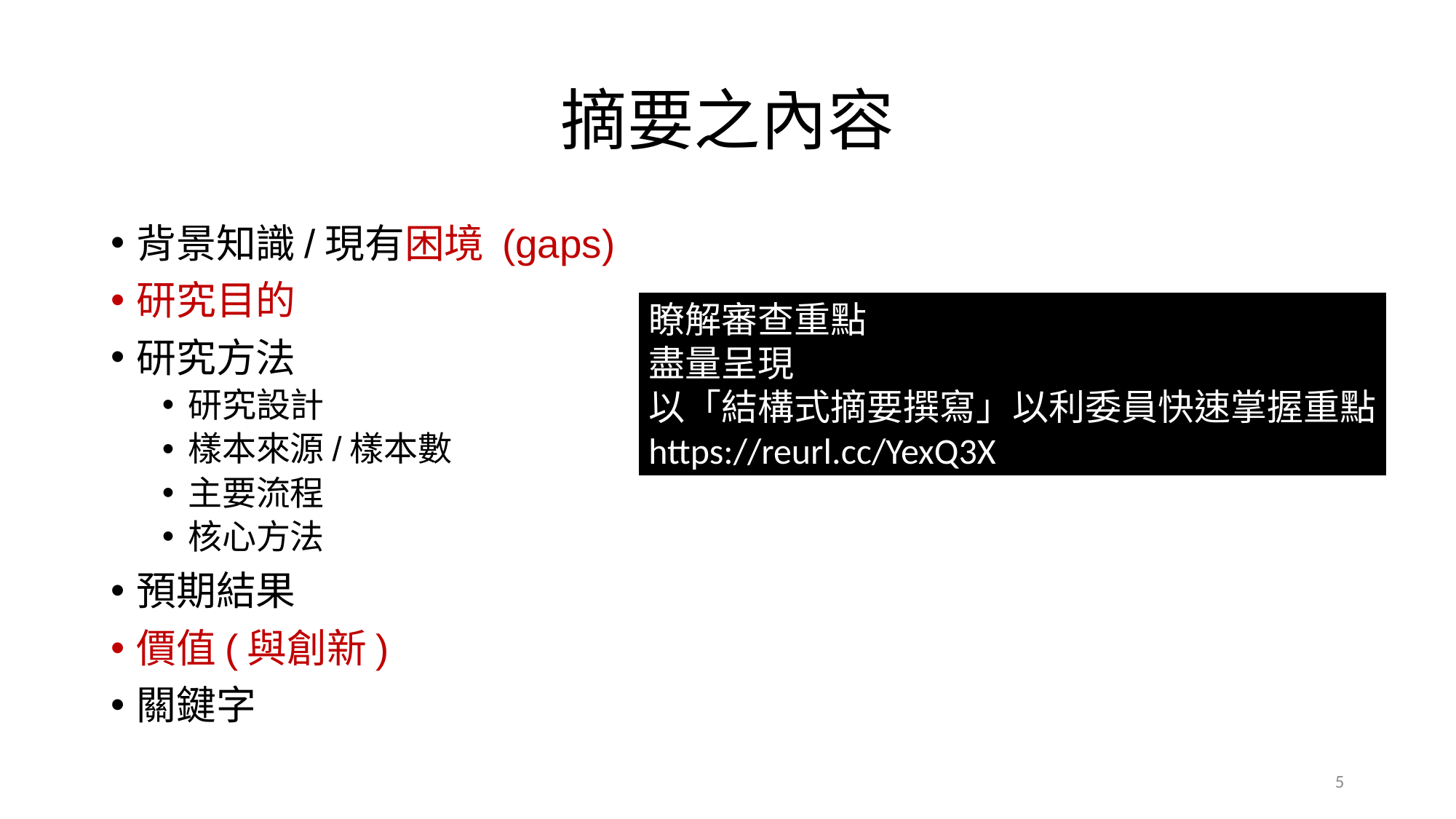

# 摘要之內容
背景知識/現有困境 (gaps)
研究目的
研究方法
研究設計
樣本來源/樣本數
主要流程
核心方法
預期結果
價值(與創新)
關鍵字
瞭解審查重點
盡量呈現
以「結構式摘要撰寫」以利委員快速掌握重點
https://reurl.cc/YexQ3X
5